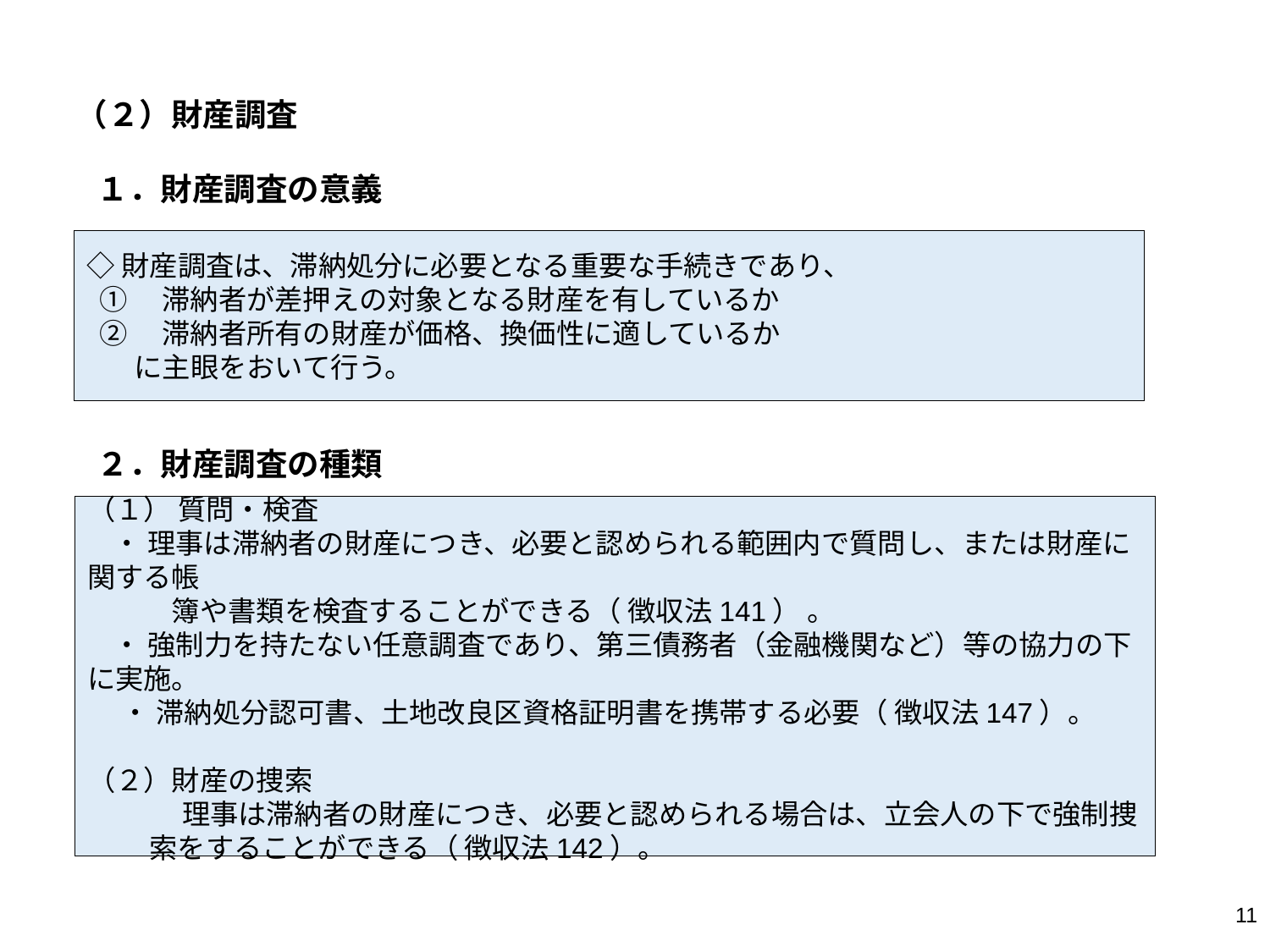

（２）財産調査
１．財産調査の意義
◇財産調査は、滞納処分に必要となる重要な手続きであり、
  ①　滞納者が差押えの対象となる財産を有しているか
  ②　滞納者所有の財産が価格、換価性に適しているか
  　に主眼をおいて行う。
２．財産調査の種類

（１） 質問・検査
   ・ 理事は滞納者の財産につき、必要と認められる範囲内で質問し、または財産に関する帳
　　　簿や書類を検査することができる（ 徴収法141） 。
   ・ 強制力を持たない任意調査であり、第三債務者（金融機関など）等の協力の下に実施。
　 ・ 滞納処分認可書、土地改良区資格証明書を携帯する必要（ 徴収法147）。

（２）財産の捜索
     　　理事は滞納者の財産につき、必要と認められる場合は、立会人の下で強制捜索をすることができる（ 徴収法142）。

11